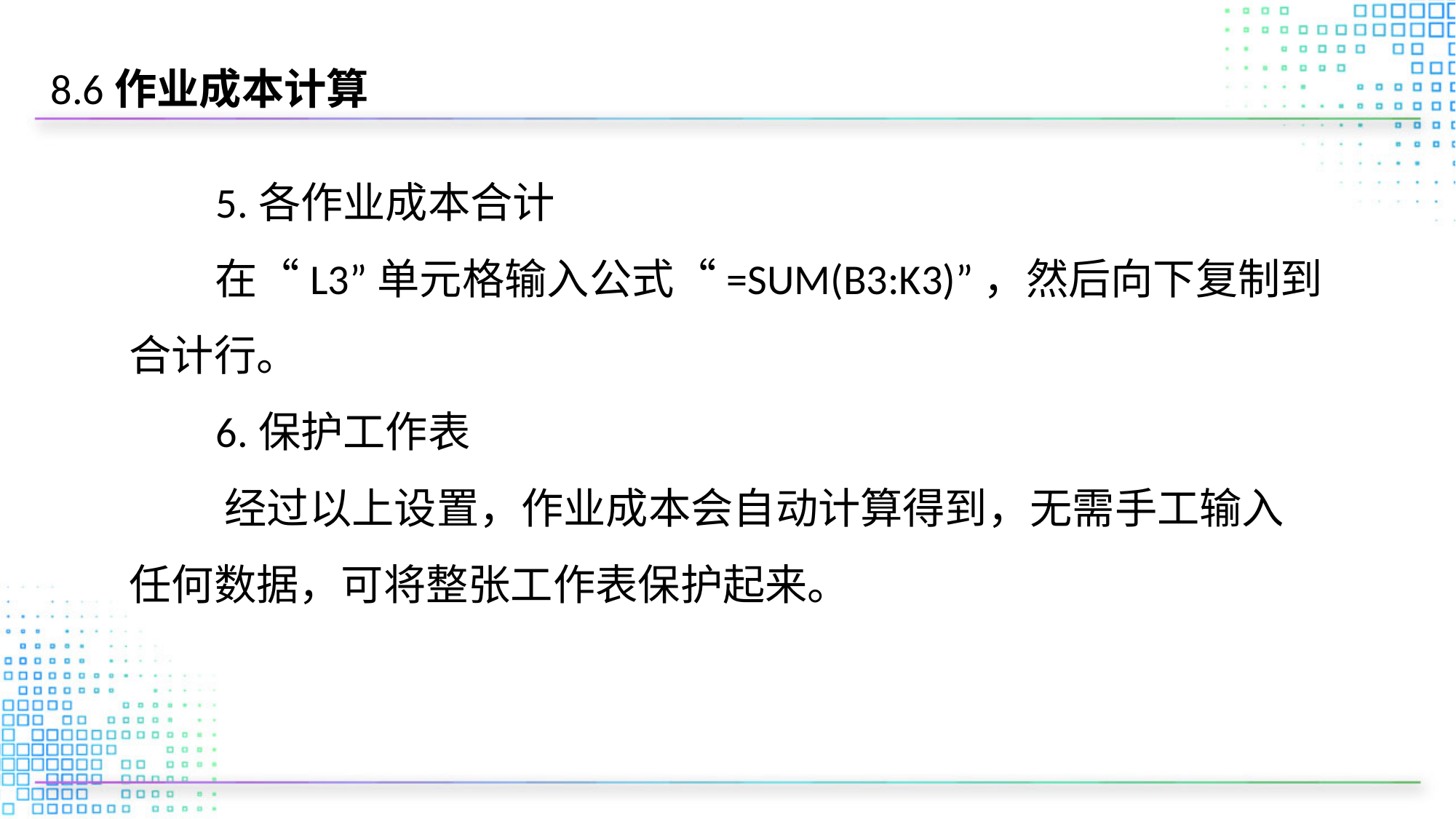

# 8.6作业成本计算
         5.各作业成本合计
        在“L3”单元格输入公式“=SUM(B3:K3)”，然后向下复制到合计行。
         6.保护工作表
         经过以上设置，作业成本会自动计算得到，无需手工输入任何数据，可将整张工作表保护起来。